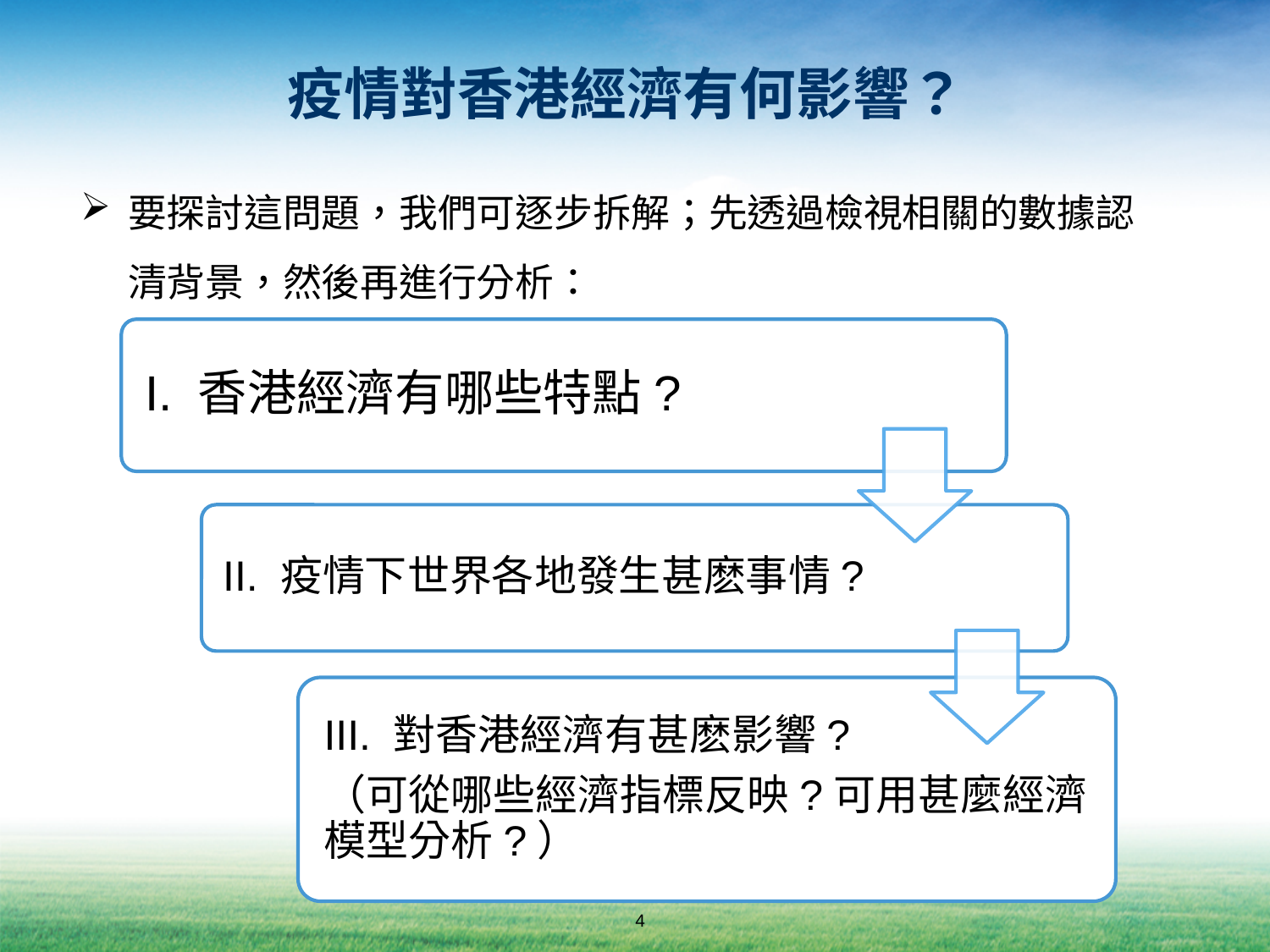

# 疫情對香港經濟有何影響？
要探討這問題，我們可逐步拆解；先透過檢視相關的數據認清背景，然後再進行分析：
I. 香港經濟有哪些特點?
II. 疫情下世界各地發生甚麽事情?
III. 對香港經濟有甚麽影響?
（可從哪些經濟指標反映?可用甚麼經濟模型分析?）

4